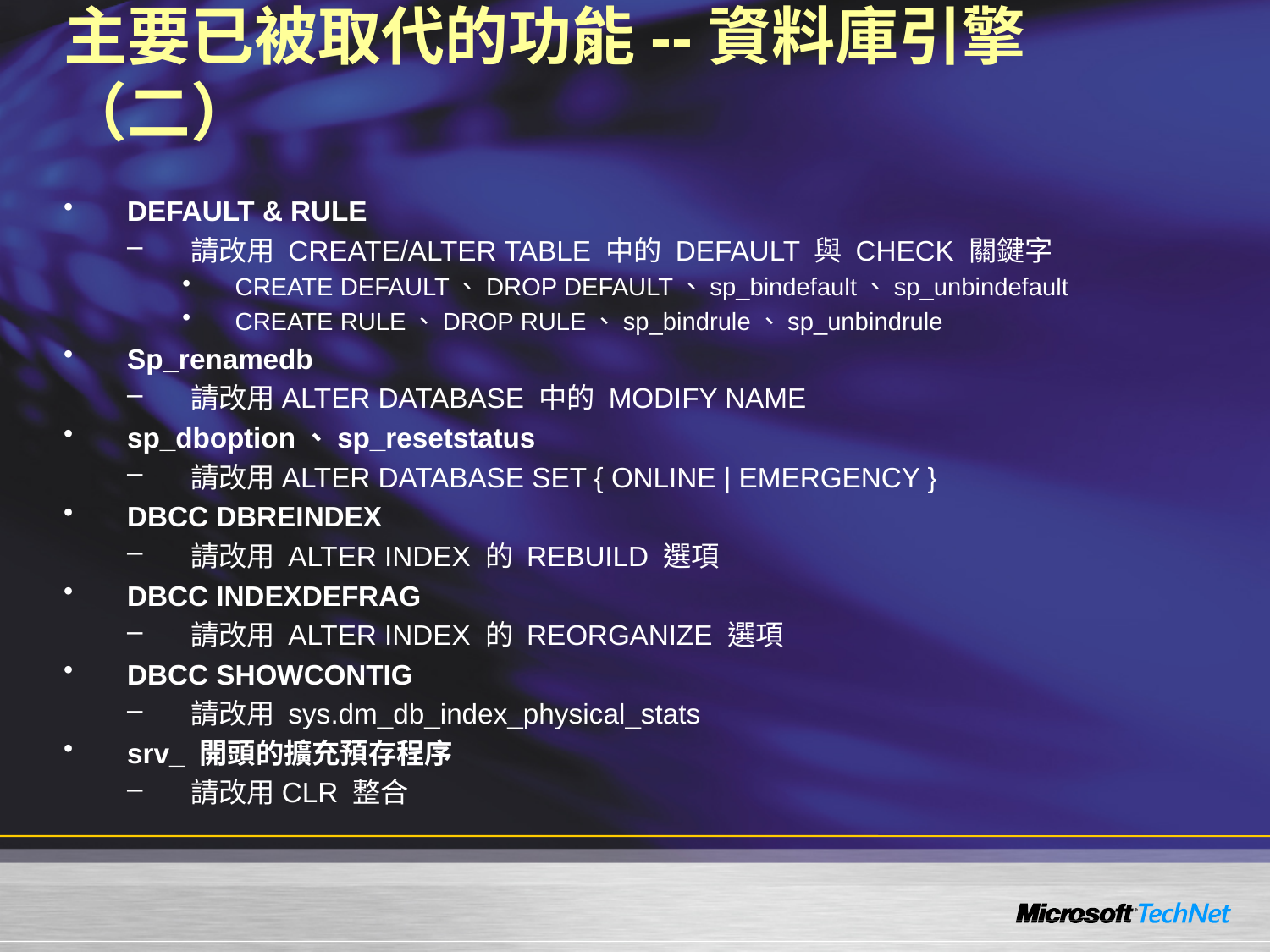

# 主要已被取代的功能--資料庫引擎（二）
DEFAULT & RULE
請改用 CREATE/ALTER TABLE 中的 DEFAULT 與 CHECK 關鍵字
CREATE DEFAULT、DROP DEFAULT、sp_bindefault、sp_unbindefault
CREATE RULE、DROP RULE、sp_bindrule、sp_unbindrule
Sp_renamedb
請改用ALTER DATABASE 中的 MODIFY NAME
sp_dboption、sp_resetstatus
請改用ALTER DATABASE SET { ONLINE | EMERGENCY }
DBCC DBREINDEX
請改用 ALTER INDEX 的 REBUILD 選項
DBCC INDEXDEFRAG
請改用 ALTER INDEX 的 REORGANIZE 選項
DBCC SHOWCONTIG
請改用 sys.dm_db_index_physical_stats
srv_ 開頭的擴充預存程序
請改用CLR 整合